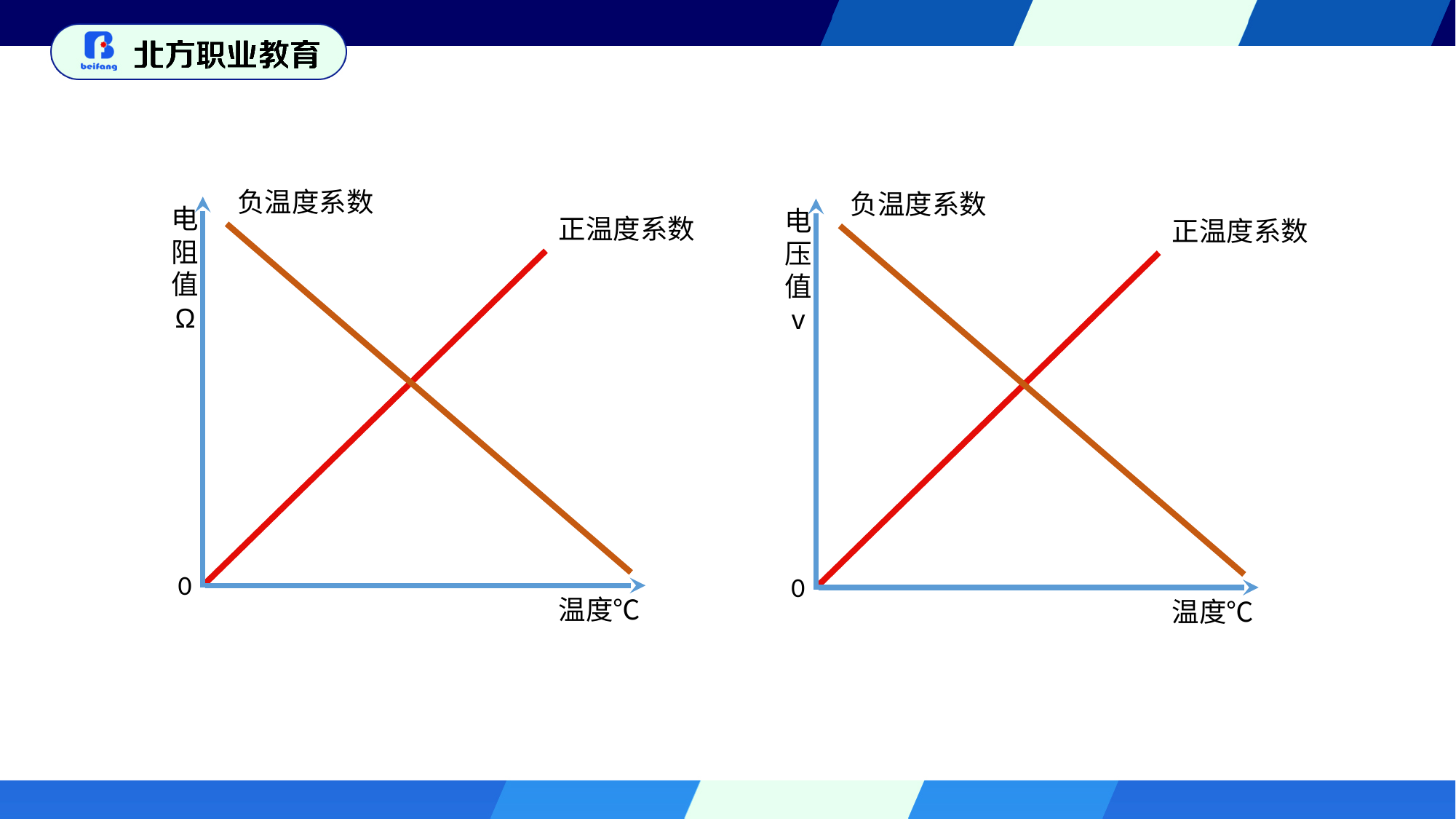

负温度系数
负温度系数
电
阻
值
Ω
0
温度℃
电
压
值
v
0
温度℃
正温度系数
正温度系数